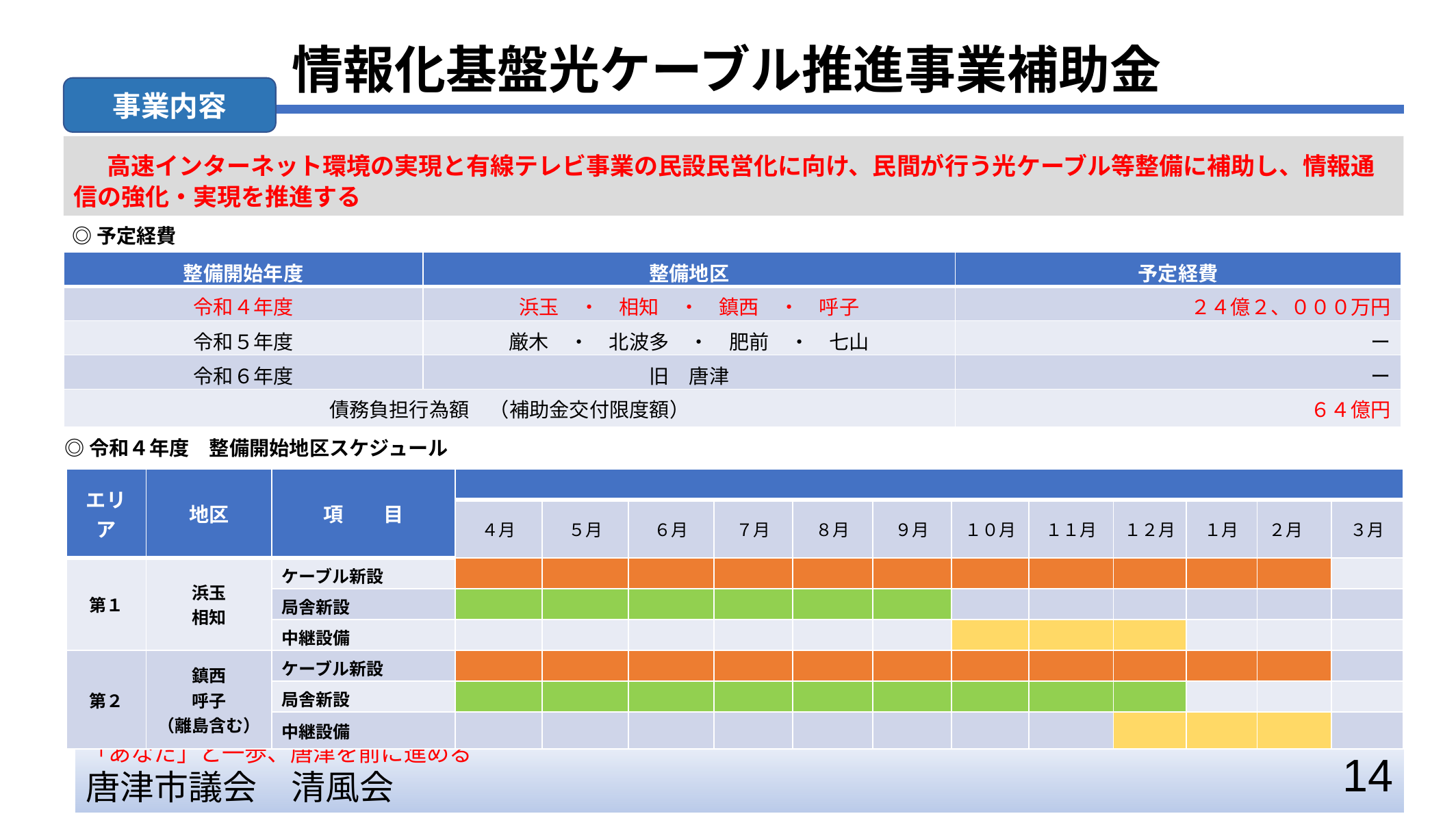

# 情報化基盤光ケーブル推進事業補助金
事業内容
　高速インターネット環境の実現と有線テレビ事業の民設民営化に向け、民間が行う光ケーブル等整備に補助し、情報通信の強化・実現を推進する
◎予定経費
| 整備開始年度 | 整備地区 | 予定経費 |
| --- | --- | --- |
| 令和４年度 | 浜玉　・　相知　・　鎮西　・　呼子 | ２４億２、０００万円 |
| 令和５年度 | 厳木　・　北波多　・　肥前　・　七山 | ー |
| 令和６年度 | 旧　唐津 | ー |
| 債務負担行為額　（補助金交付限度額） |  | ６４億円 |
◎令和４年度　整備開始地区スケジュール
| エリア | 地区 | 項　　目 |  |  |  |  |  |  |  |  |  |  |  |  |
| --- | --- | --- | --- | --- | --- | --- | --- | --- | --- | --- | --- | --- | --- | --- |
|  |  |  | ４月 | ５月 | ６月 | ７月 | ８月 | ９月 | １０月 | １１月 | １２月 | １月 | ２月 | ３月 |
| 第１ | 浜玉 相知 | ケーブル新設 |  |  |  |  |  |  |  |  |  |  |  |  |
|  |  | 局舎新設 |  |  |  |  |  |  |  |  |  |  |  |  |
|  |  | 中継設備 |  |  |  |  |  |  |  |  |  |  |  |  |
| 第２ | 鎮西 呼子 （離島含む） | ケーブル新設 |  |  |  |  |  |  |  |  |  |  |  |  |
|  |  | 局舎新設 |  |  |  |  |  |  |  |  |  |  |  |  |
|  |  | 中継設備 |  |  |  |  |  |  |  |  |  |  |  |  |
「あなた」と一歩、唐津を前に進める
唐津市議会　清風会
14